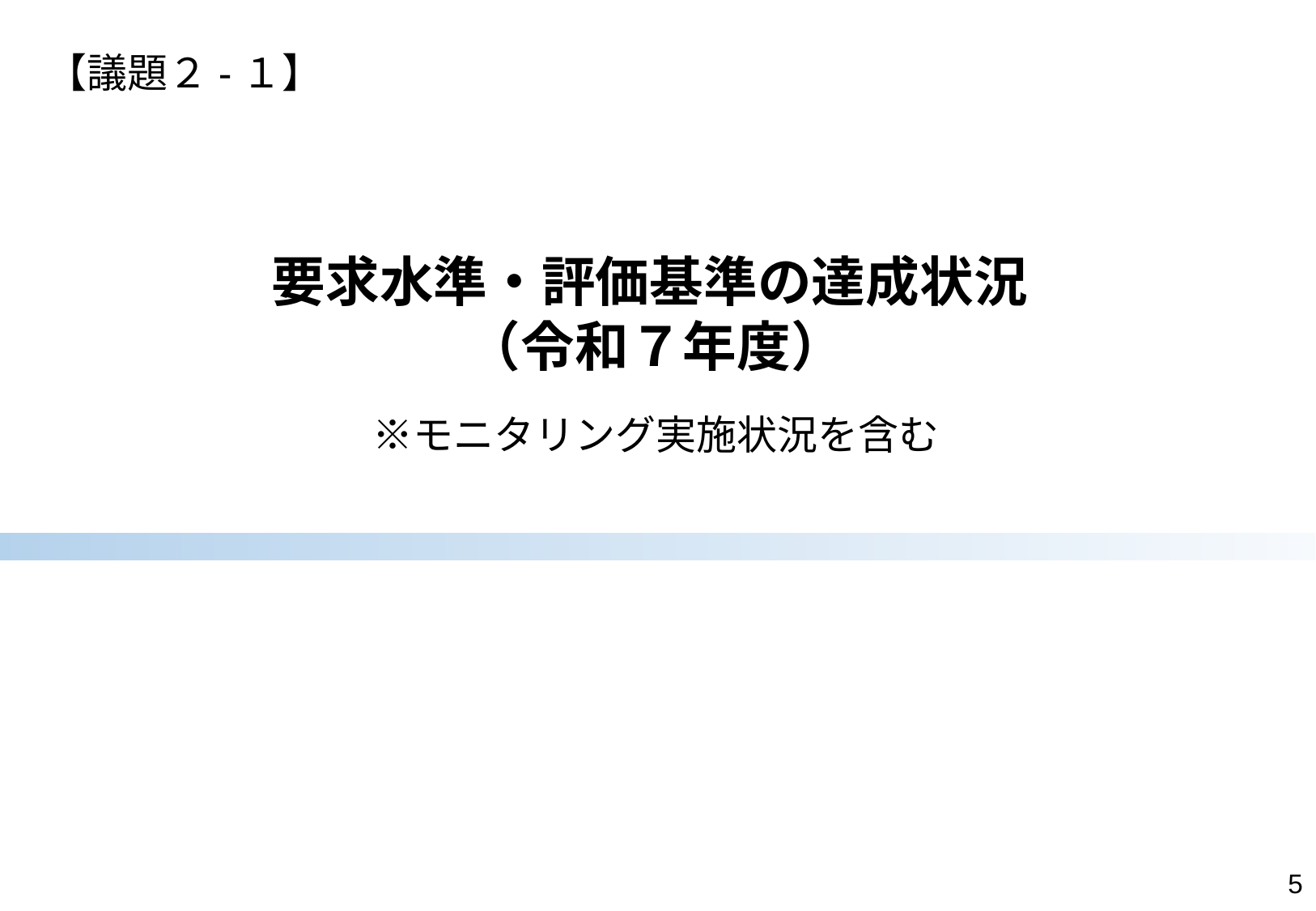

【議題２-１】
# 要求水準・評価基準の達成状況 （令和７年度） 　 ※モニタリング実施状況を含む
5